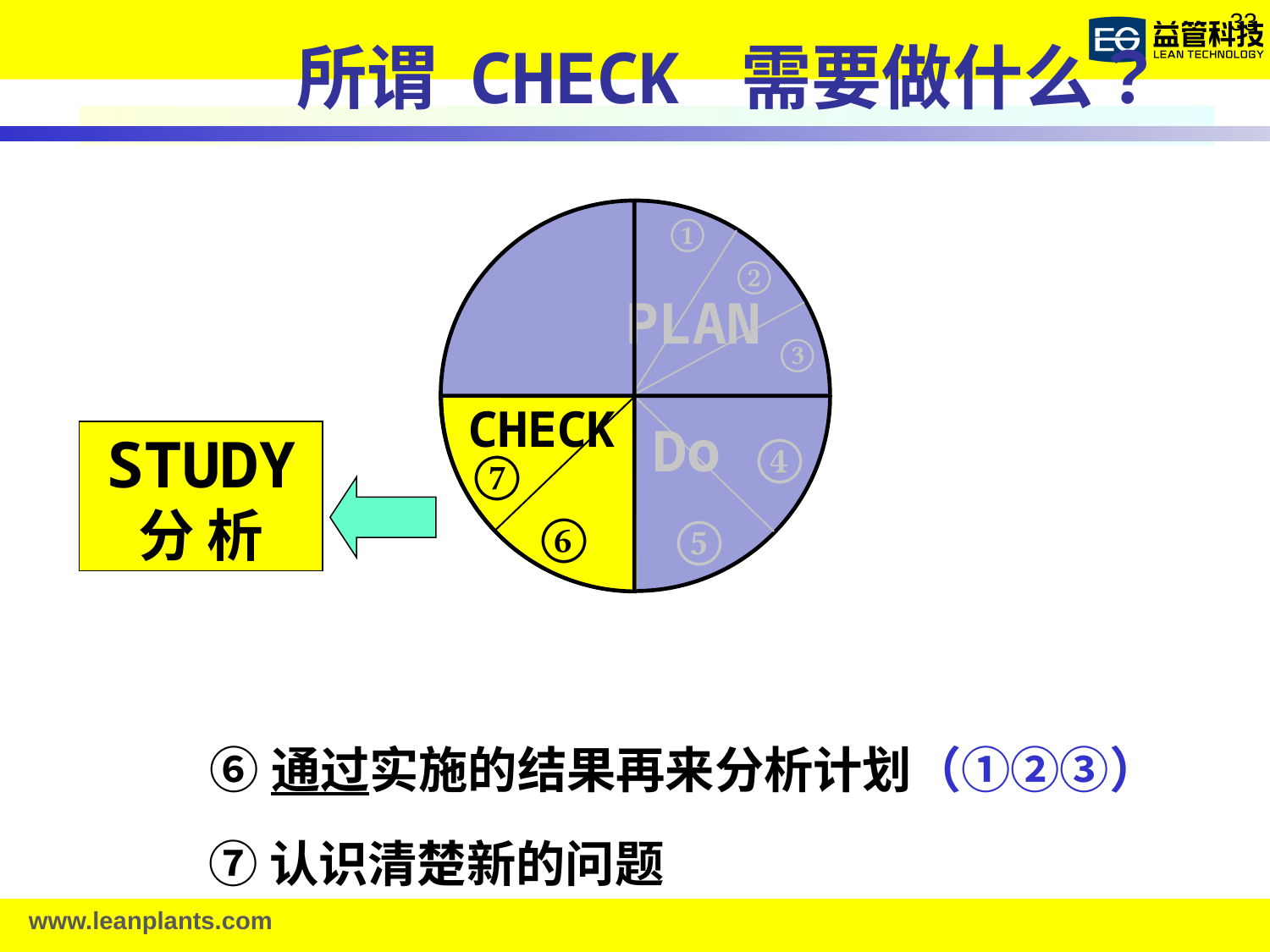

33
所谓 CHECK 需要做什么？

①

②
PLAN

③
CHECK

Do
④
STUDY
分 析
⑦

⑥
⑤
⑥通过实施的结果再来分析计划（①②③）
⑦认识清楚新的问题